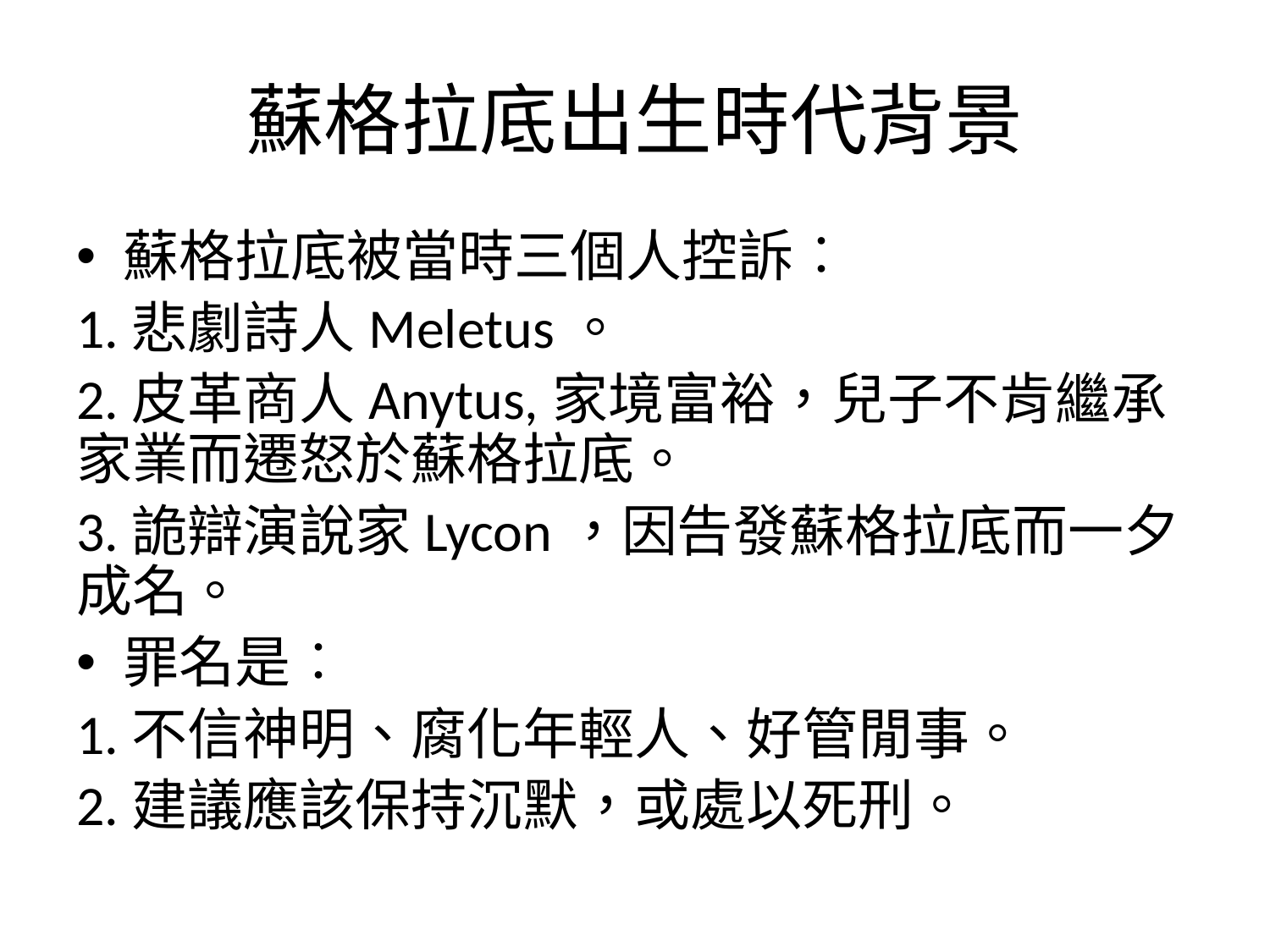

# 蘇格拉底出生時代背景
蘇格拉底被當時三個人控訴︰
1.悲劇詩人Meletus。
2.皮革商人Anytus,家境富裕，兒子不肯繼承家業而遷怒於蘇格拉底。
3.詭辯演說家Lycon，因告發蘇格拉底而一夕成名。
罪名是︰
1.不信神明、腐化年輕人、好管閒事。
2.建議應該保持沉默，或處以死刑。

用示意圖來呈現三個人